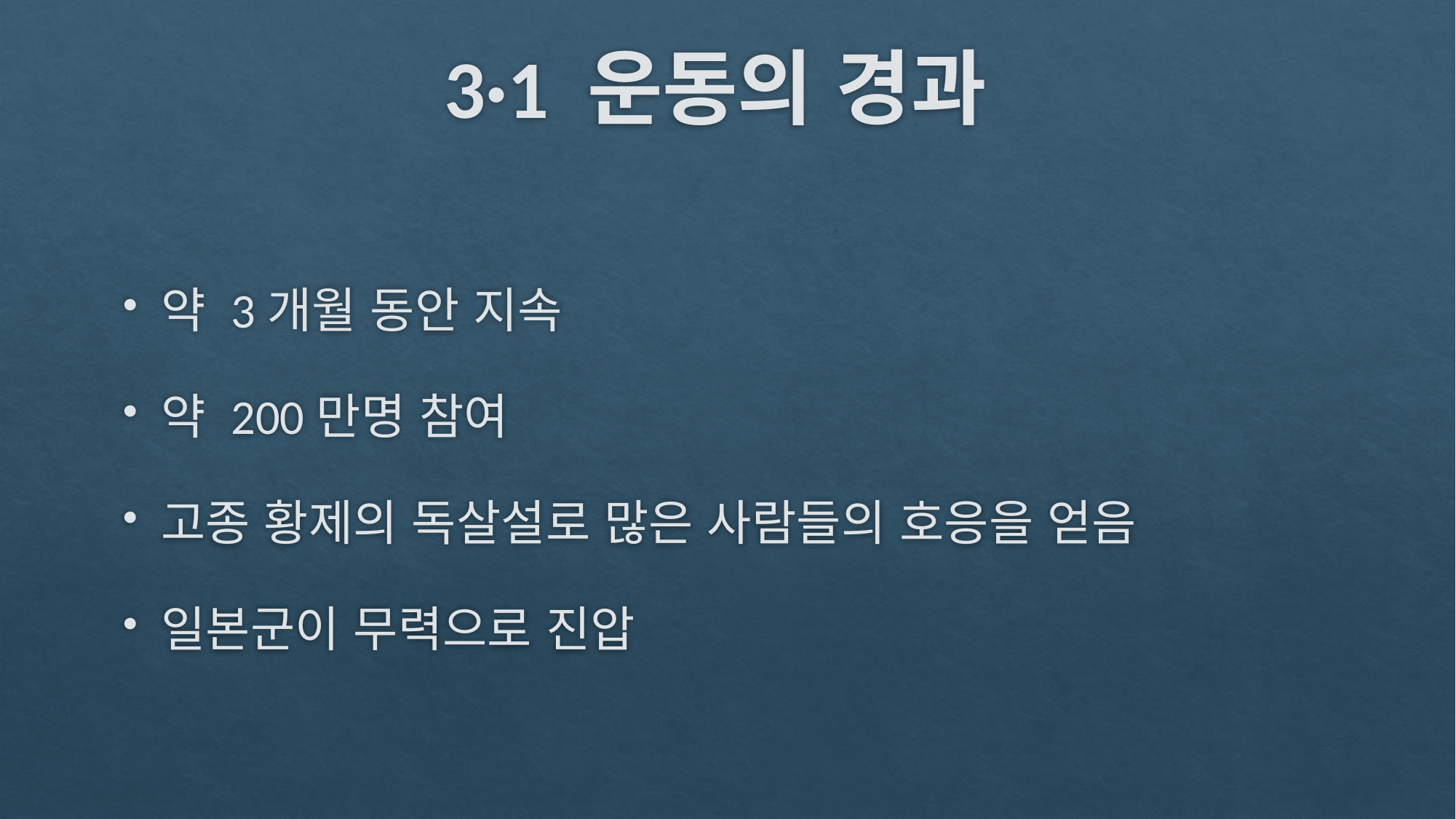

# 3·1 운동의 경과
약 3개월 동안 지속
약 200만명 참여
고종 황제의 독살설로 많은 사람들의 호응을 얻음
일본군이 무력으로 진압